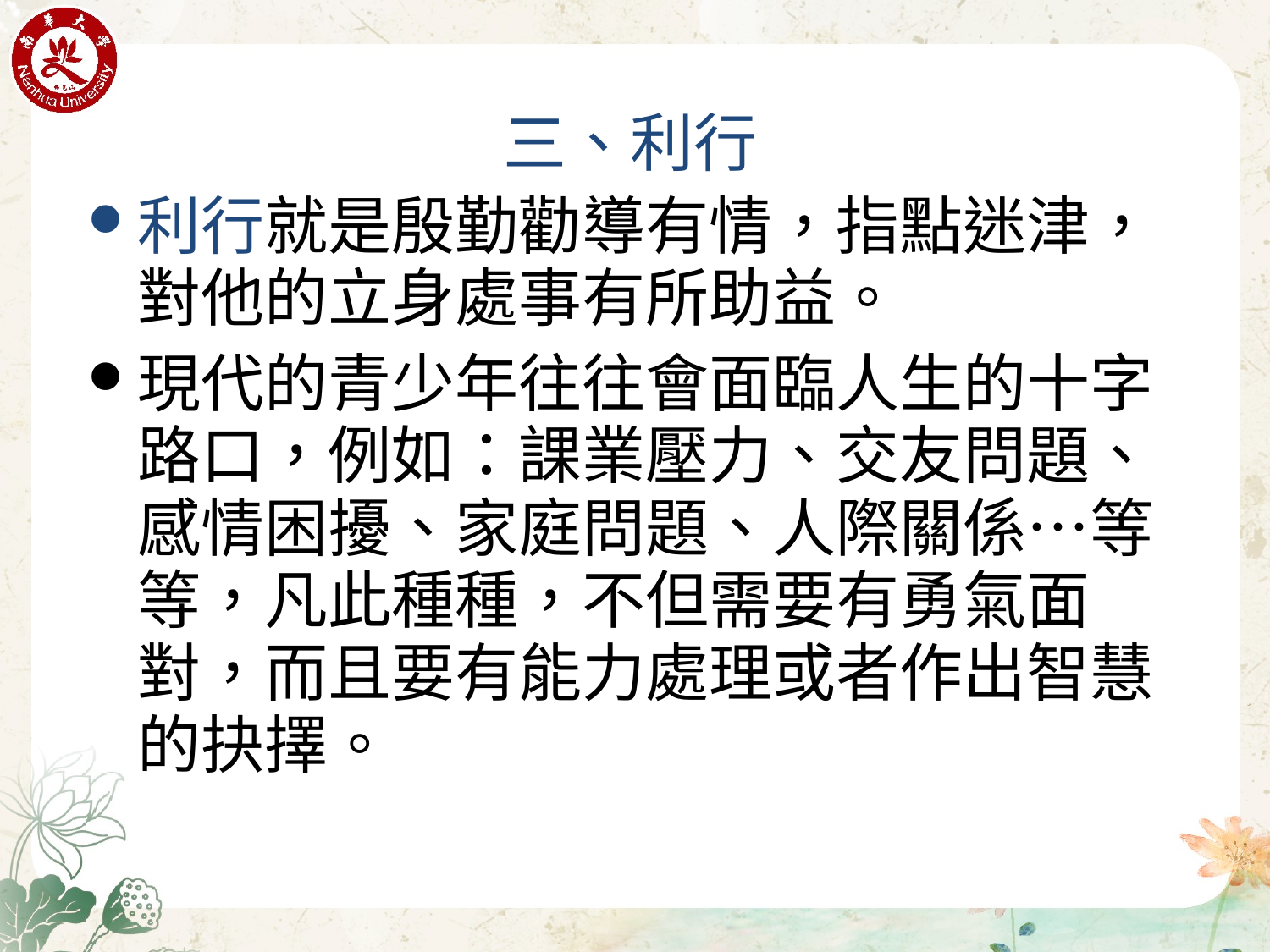

三、利行
利行就是殷勤勸導有情，指點迷津，對他的立身處事有所助益。
現代的青少年往往會面臨人生的十字路口，例如：課業壓力、交友問題、感情困擾、家庭問題、人際關係…等等，凡此種種，不但需要有勇氣面對，而且要有能力處理或者作出智慧的抉擇。